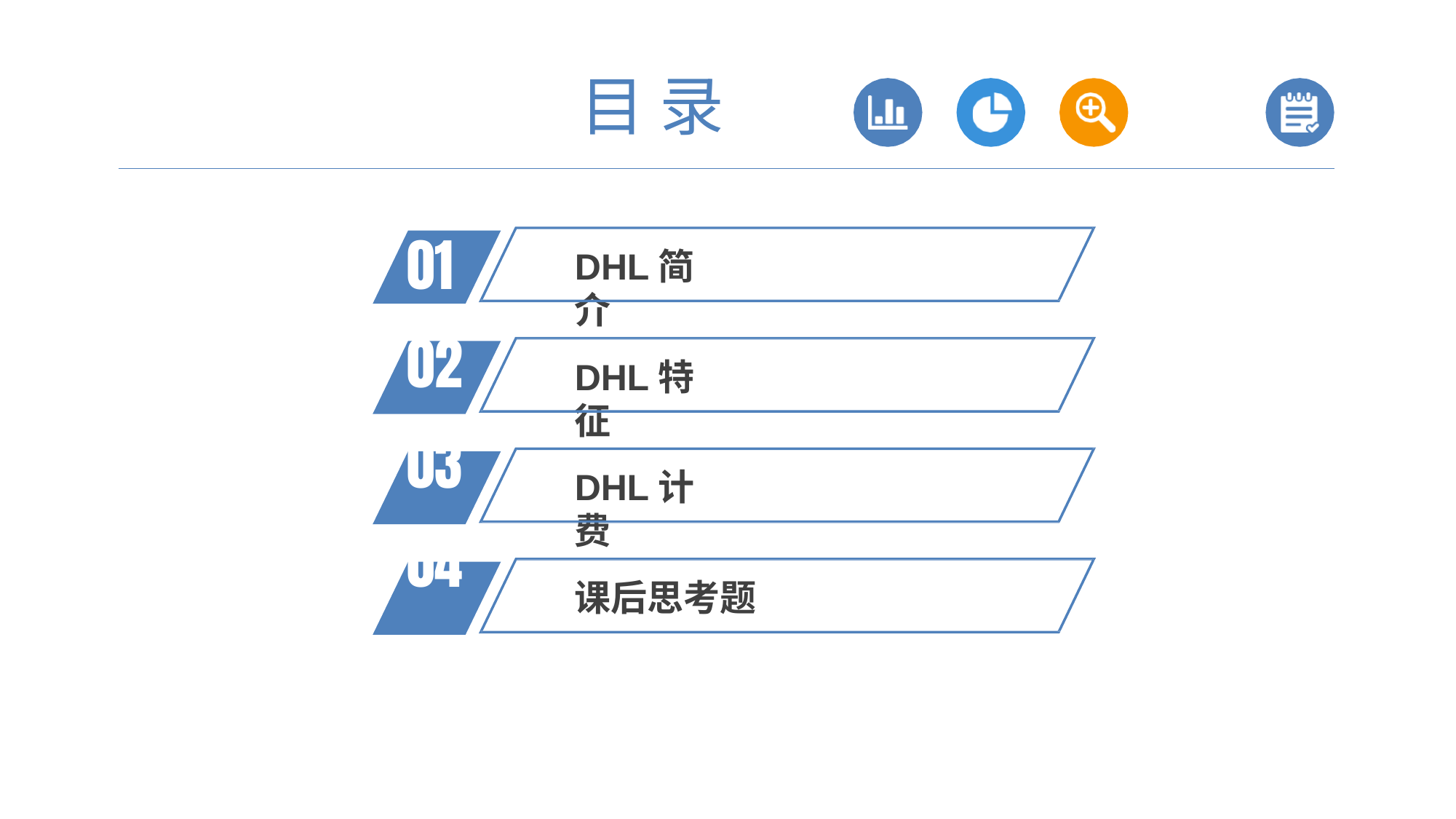

# 目	录

01
02
03
04
DHL简介

DHL特征

DHL计费

课后思考题